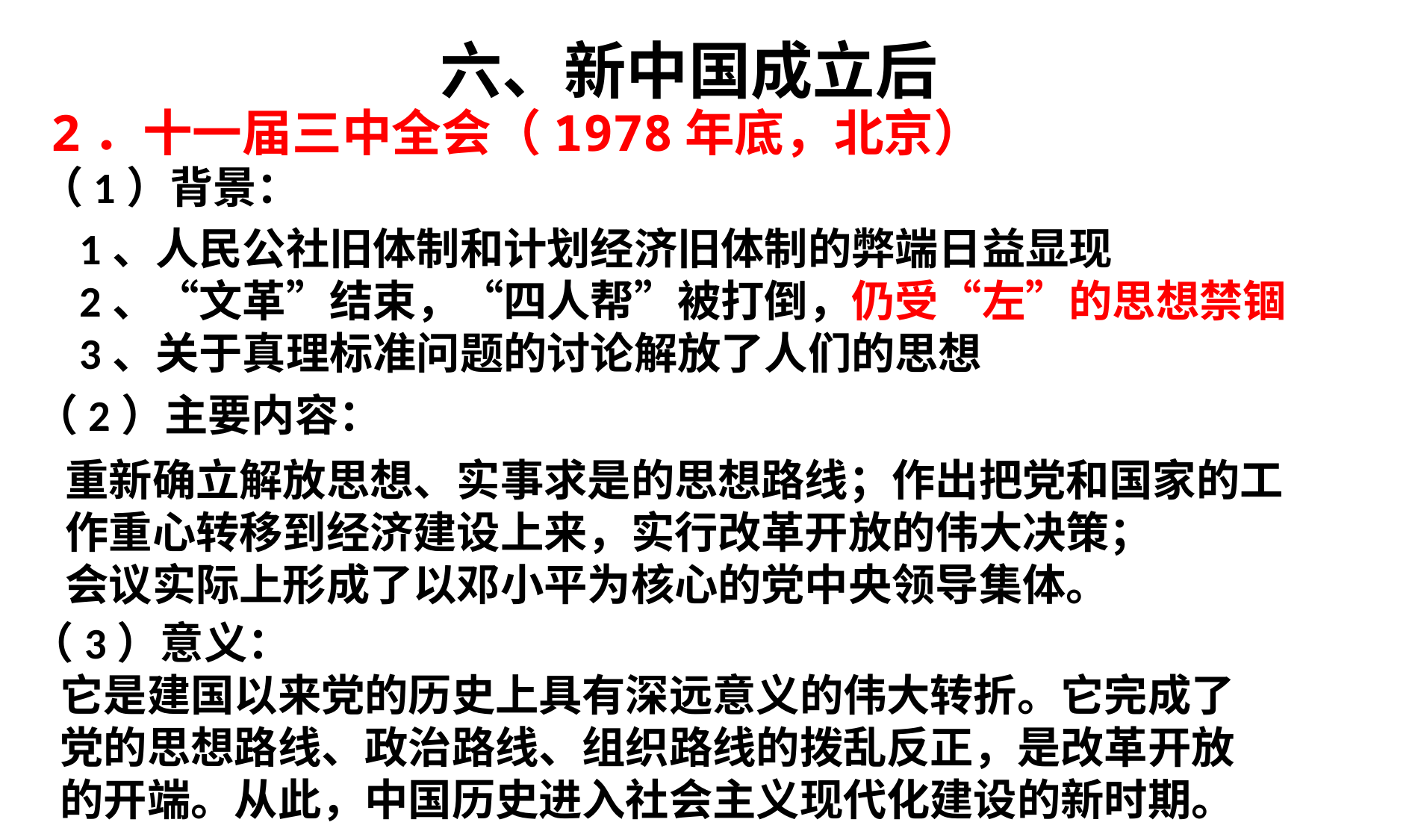

六、新中国成立后
2．十一届三中全会（1978年底，北京）
（1）背景：
1、人民公社旧体制和计划经济旧体制的弊端日益显现
2、“文革”结束，“四人帮”被打倒，仍受“左”的思想禁锢
3、关于真理标准问题的讨论解放了人们的思想
（2）主要内容：
重新确立解放思想、实事求是的思想路线；作出把党和国家的工作重心转移到经济建设上来，实行改革开放的伟大决策；
会议实际上形成了以邓小平为核心的党中央领导集体。
（3）意义：
它是建国以来党的历史上具有深远意义的伟大转折。它完成了党的思想路线、政治路线、组织路线的拨乱反正，是改革开放的开端。从此，中国历史进入社会主义现代化建设的新时期。